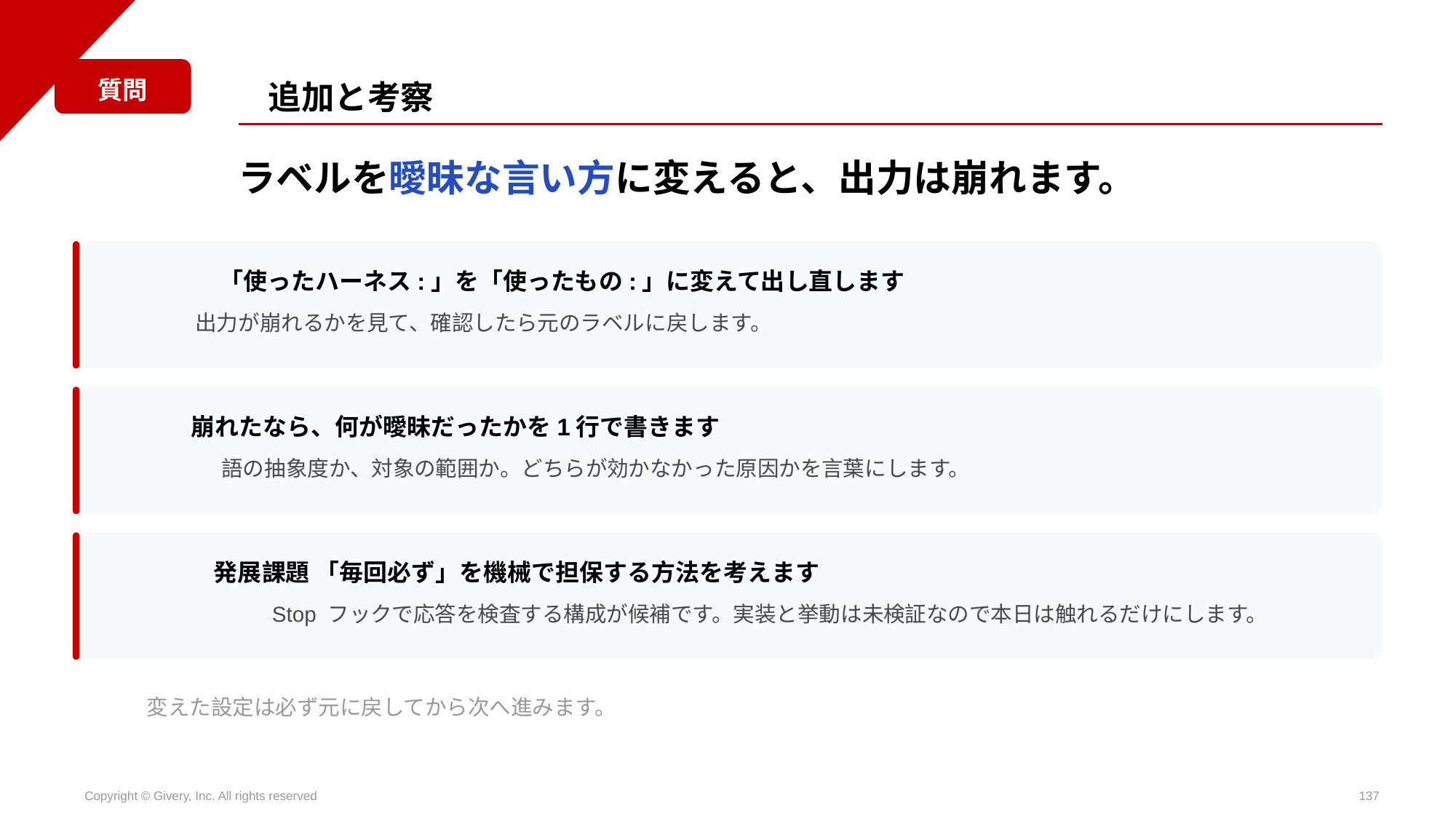

質問
追加と考察

ラベルを曖昧な言い方に変えると、出力は崩れます。

「使ったハーネス:」を「使ったもの:」に変えて出し直します
出力が崩れるかを見て、確認したら元のラベルに戻します。

崩れたなら、何が曖昧だったかを1行で書きます
語の抽象度か、対象の範囲か。どちらが効かなかった原因かを言葉にします。

発展課題 「毎回必ず」を機械で担保する方法を考えます
Stop フックで応答を検査する構成が候補です。実装と挙動は未検証なので本日は触れるだけにします。
変えた設定は必ず元に戻してから次へ進みます。
Copyright © Givery, Inc. All rights reserved
137